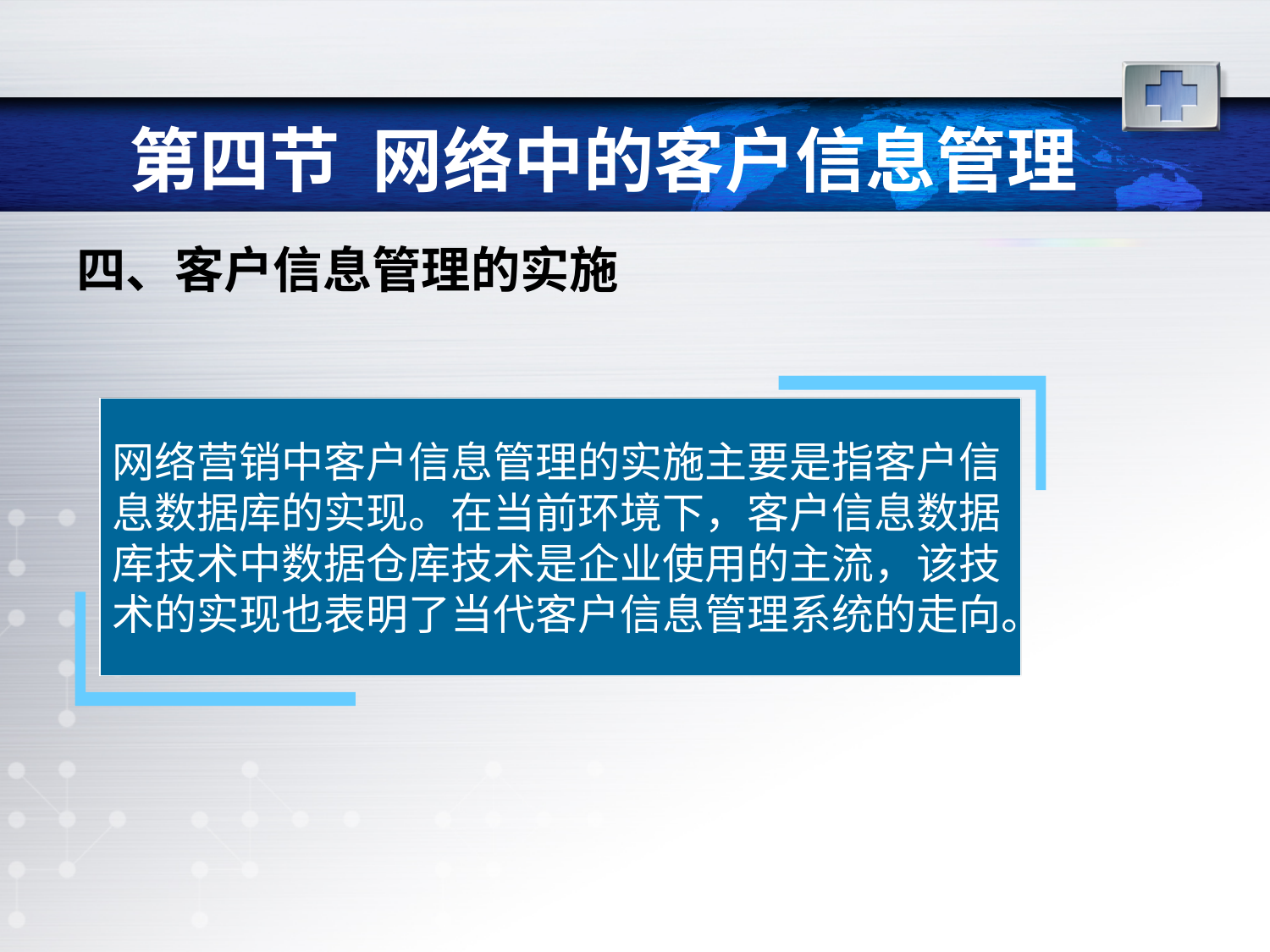

# 第四节  网络中的客户信息管理
四、客户信息管理的实施

网络营销中客户信息管理的实施主要是指客户信息数据库的实现。在当前环境下，客户信息数据库技术中数据仓库技术是企业使用的主流，该技术的实现也表明了当代客户信息管理系统的走向。